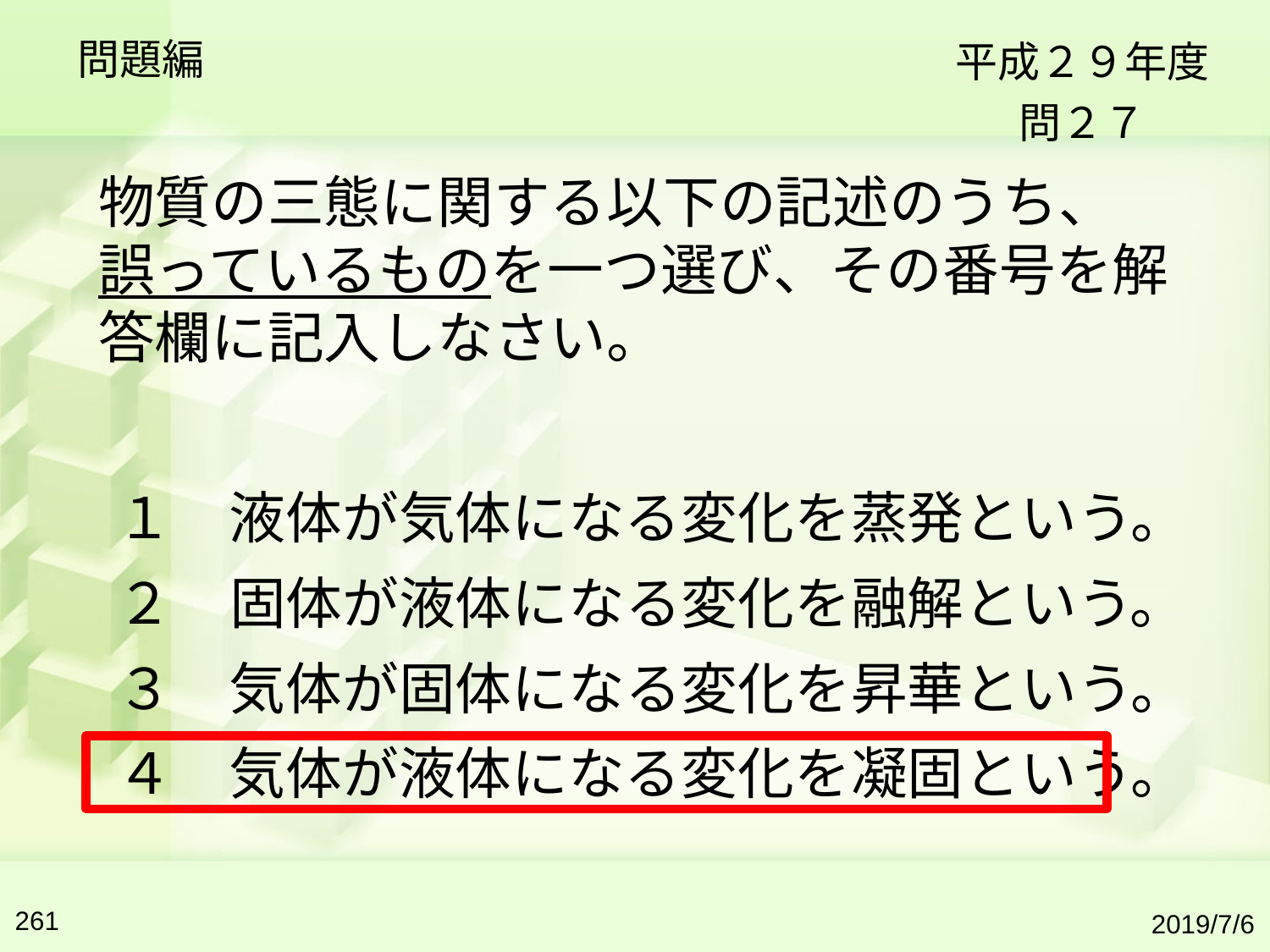

問題編
平成２９年度
問２７
物質の三態に関する以下の記述のうち、誤っているものを一つ選び、その番号を解答欄に記入しなさい。
１　液体が気体になる変化を蒸発という。
２　固体が液体になる変化を融解という。
３　気体が固体になる変化を昇華という。
４　気体が液体になる変化を凝固という。

261
2019/7/6